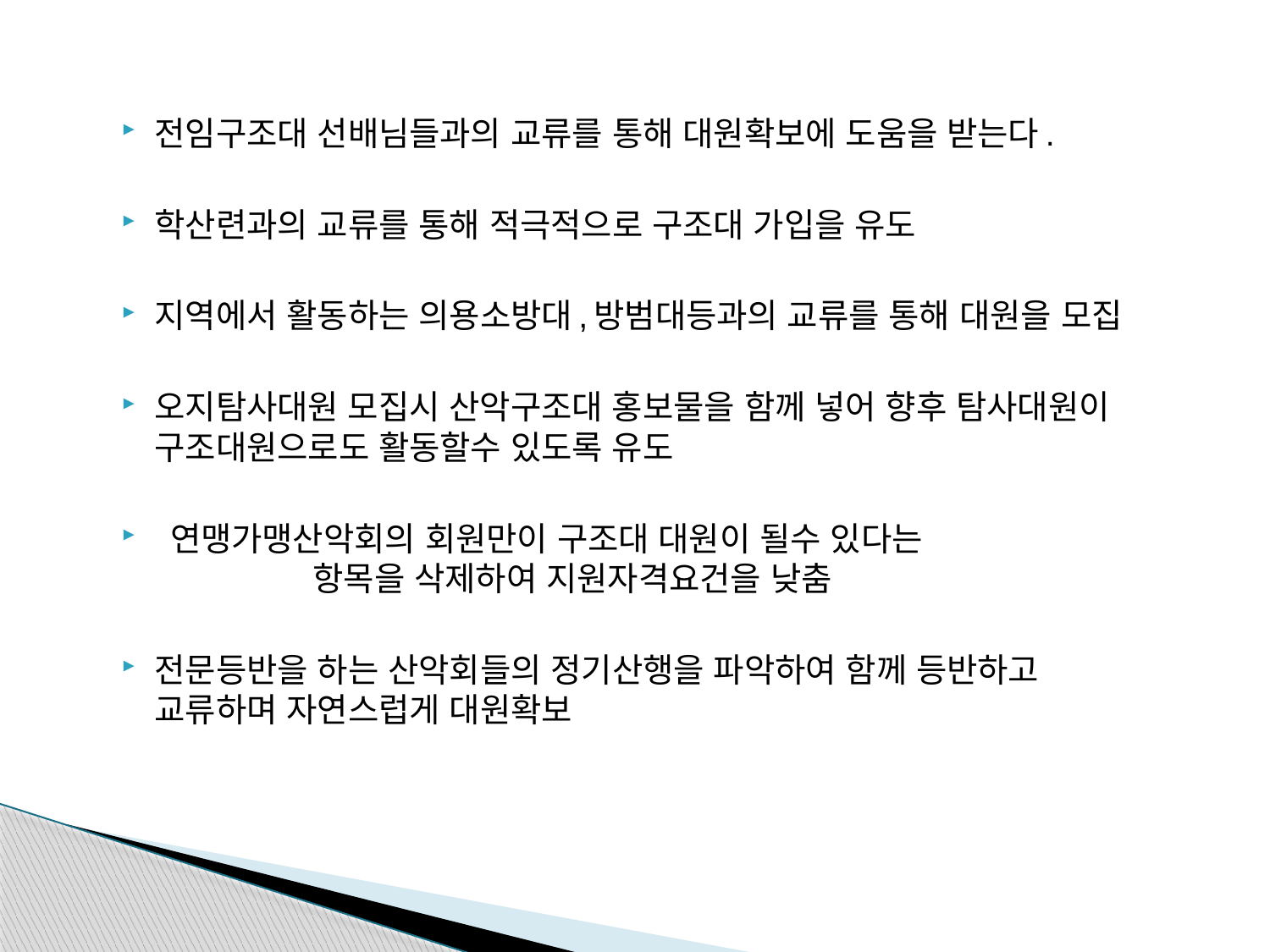

전임구조대 선배님들과의 교류를 통해 대원확보에 도움을 받는다.

학산련과의 교류를 통해 적극적으로 구조대 가입을 유도

지역에서 활동하는 의용소방대,방범대등과의 교류를 통해 대원을 모집

오지탐사대원 모집시 산악구조대 홍보물을 함께 넣어 향후 탐사대원이 구조대원으로도 활동할수 있도록 유도

 연맹가맹산악회의 회원만이 구조대 대원이 될수 있다는                                         항목을 삭제하여 지원자격요건을 낮춤

전문등반을 하는 산악회들의 정기산행을 파악하여 함께 등반하고 교류하며 자연스럽게 대원확보